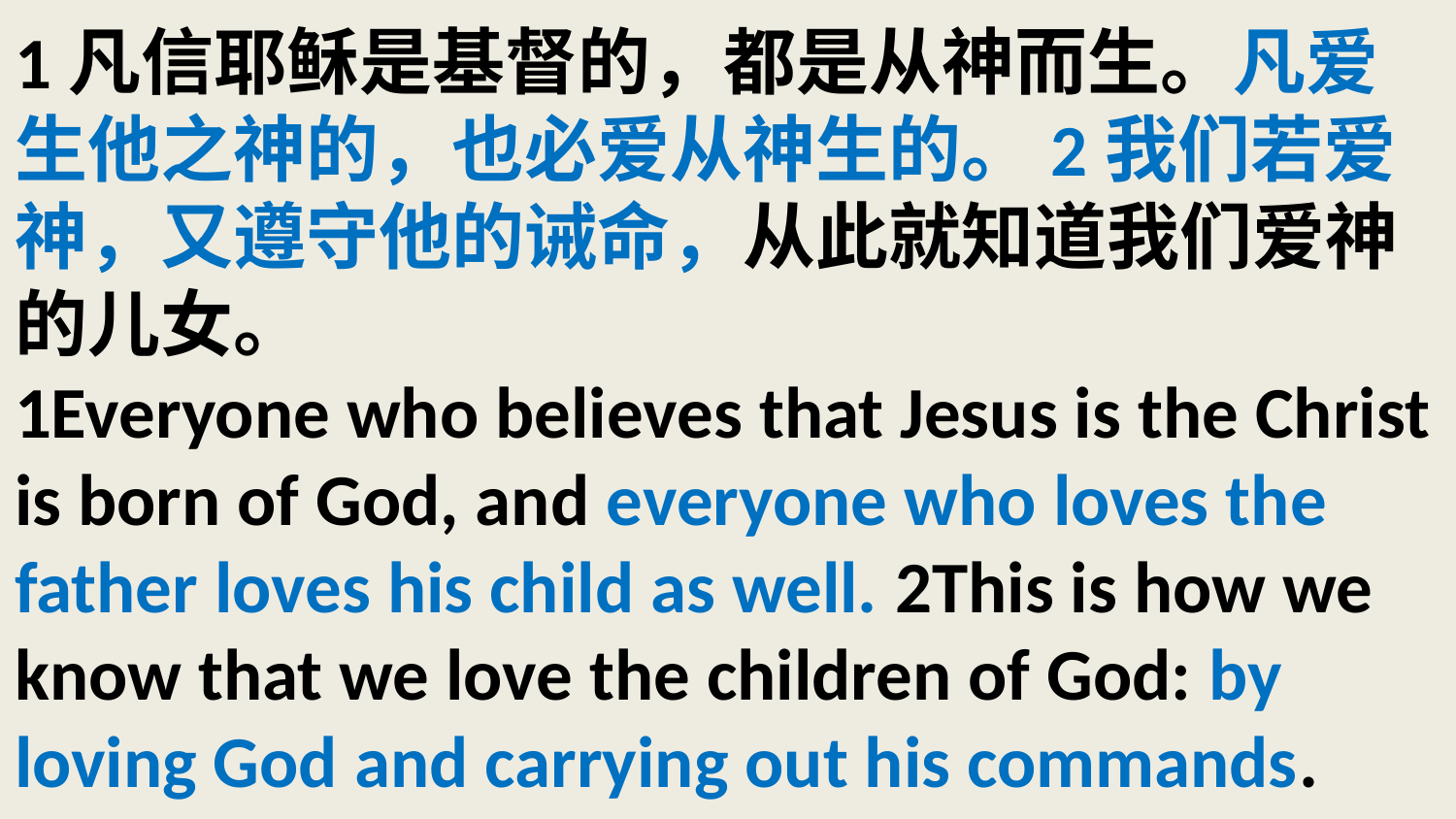

# 1凡信耶稣是基督的，都是从神而生。凡爱生他之神的，也必爱从神生的。2我们若爱神，又遵守他的诫命，从此就知道我们爱神的儿女。 1Everyone who believes that Jesus is the Christ is born of God, and everyone who loves the father loves his child as well. 2This is how we know that we love the children of God: by loving God and carrying out his commands.